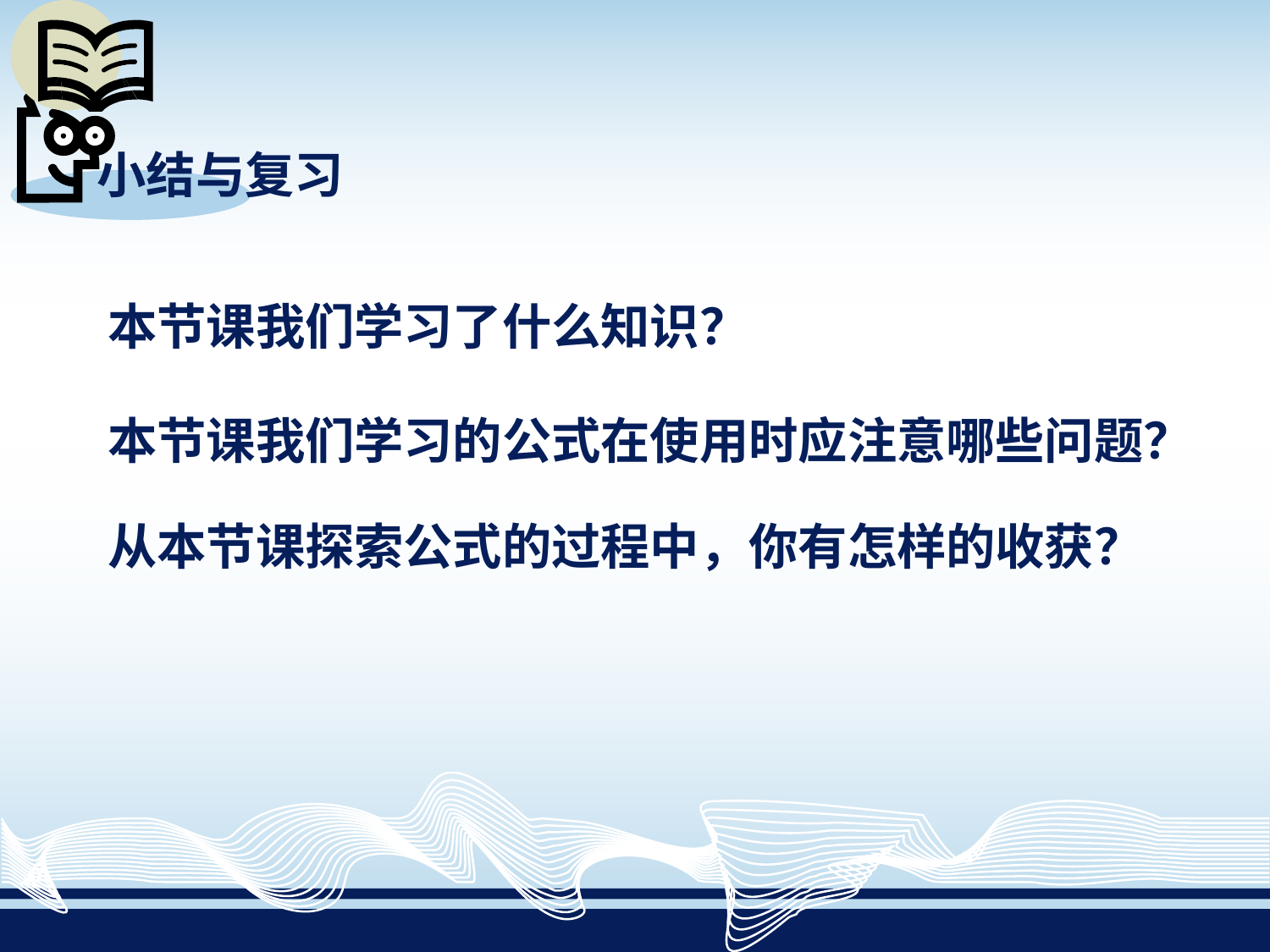

小结与复习
本节课我们学习了什么知识？
本节课我们学习的公式在使用时应注意哪些问题？
从本节课探索公式的过程中，你有怎样的收获？